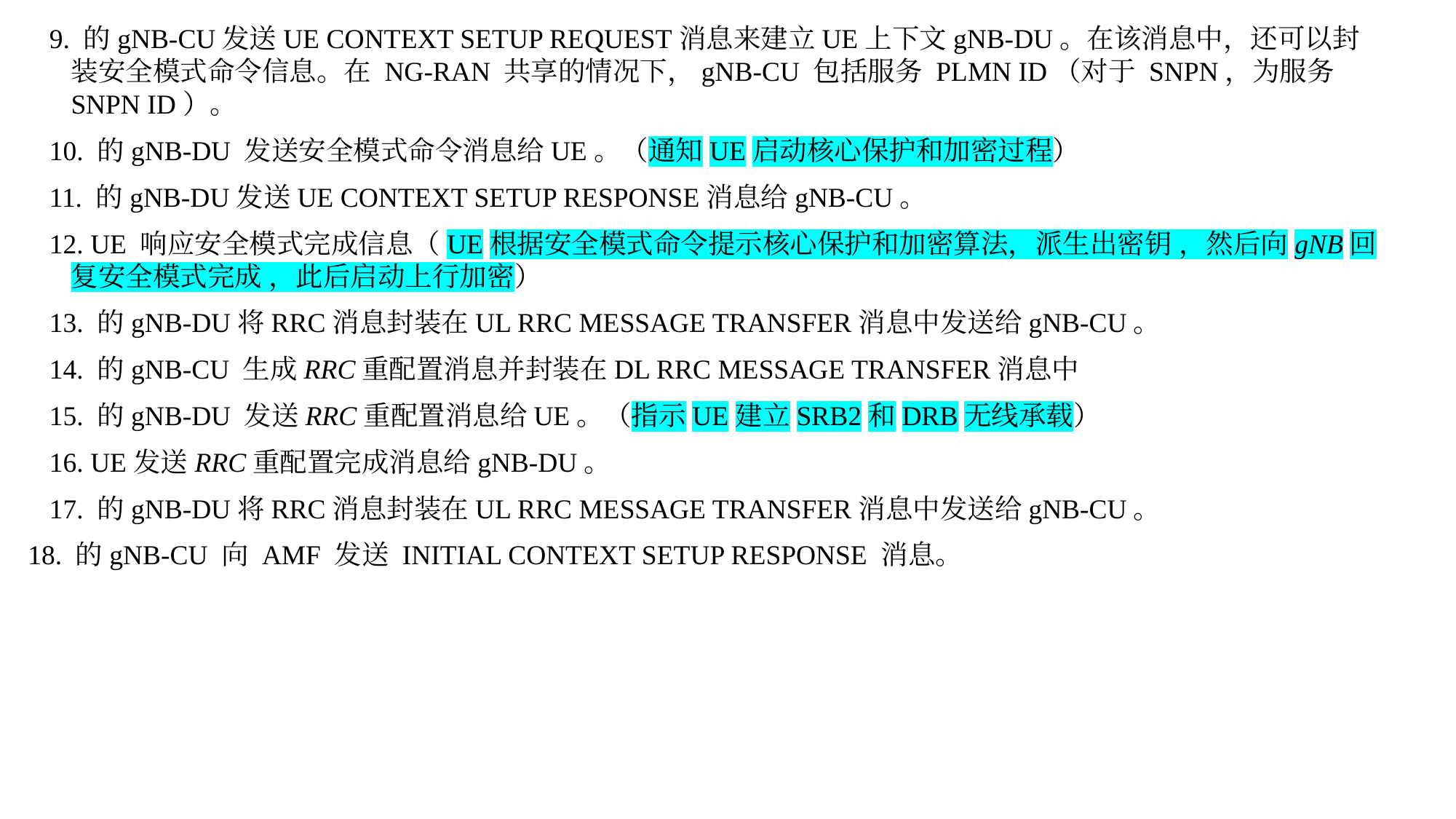

9. 的gNB-CU发送UE CONTEXT SETUP REQUEST消息来建立UE上下文gNB-DU。在该消息中，还可以封装安全模式命令信息。在 NG-RAN 共享的情况下，gNB-CU 包括服务 PLMN ID（对于 SNPN，为服务 SNPN ID）。
10. 的gNB-DU 发送安全模式命令消息给UE。（通知UE启动核心保护和加密过程）
11. 的gNB-DU发送UE CONTEXT SETUP RESPONSE消息给gNB-CU。
12. UE 响应安全模式完成信息（UE根据安全模式命令提示核心保护和加密算法，派生出密钥 ，然后向gNB回复安全模式完成 ，此后启动上行加密）
13. 的gNB-DU将RRC消息封装在UL RRC MESSAGE TRANSFER消息中发送给gNB-CU。
14. 的gNB-CU 生成RRC重配置消息并封装在DL RRC MESSAGE TRANSFER消息中
15. 的gNB-DU 发送RRC重配置消息给UE。（指示UE建立SRB2和DRB无线承载）
16. UE发送RRC重配置完成消息给gNB-DU。
17. 的gNB-DU将RRC消息封装在UL RRC MESSAGE TRANSFER消息中发送给gNB-CU。
18. 的gNB-CU 向 AMF 发送 INITIAL CONTEXT SETUP RESPONSE 消息。